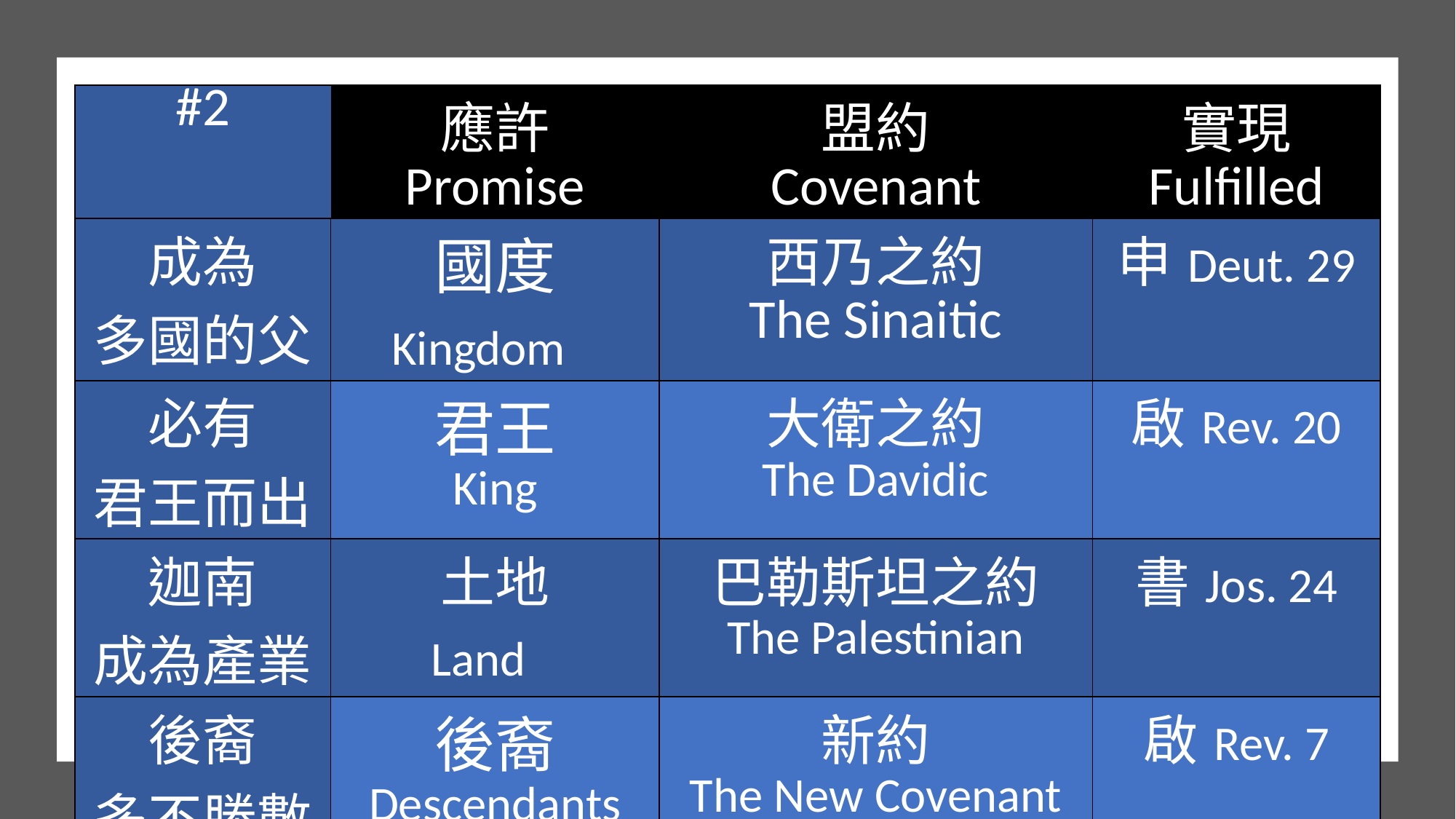

| #2 | 應許 Promise | 盟約 Covenant | 實現 Fulfilled |
| --- | --- | --- | --- |
| 成為 多國的父 | 國度 Kingdom | 西乃之約 The Sinaitic | 申Deut. 29 |
| 必有 君王而出 | 君王 King | 大衛之約 The Davidic | 啟Rev. 20 |
| 迦南 成為產業 | 土地 Land | 巴勒斯坦之約 The Palestinian | 書Jos. 24 |
| 後裔 多不勝數 | 後裔 Descendants | 新約 The New Covenant | 啟Rev. 7 |